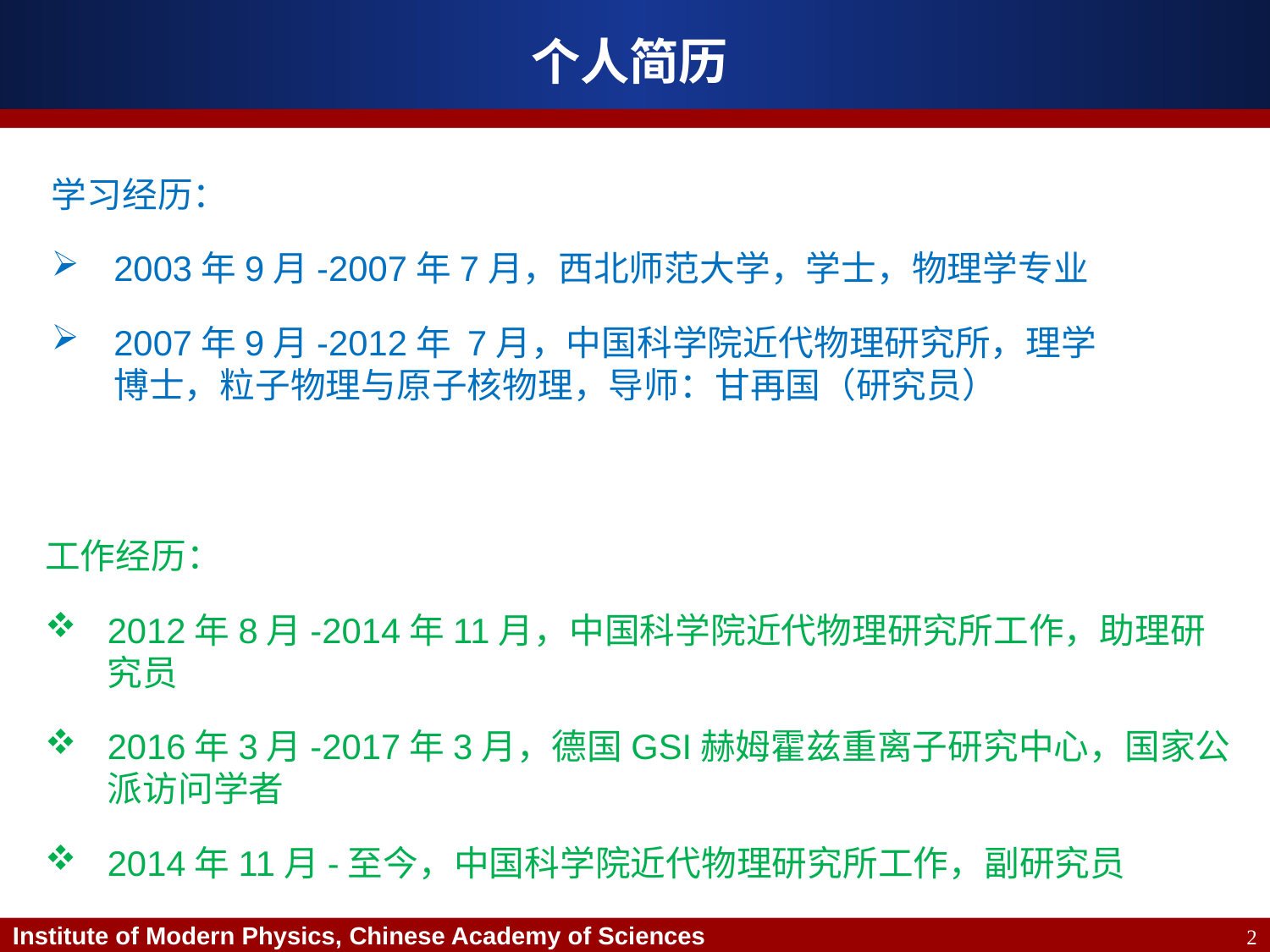

# 个人简历
学习经历：
2003年9月-2007年7月，西北师范大学，学士，物理学专业
2007年9月-2012年 7月，中国科学院近代物理研究所，理学博士，粒子物理与原子核物理，导师：甘再国（研究员）
工作经历：
2012年8月-2014年11月，中国科学院近代物理研究所工作，助理研究员
2016年3月-2017年3月，德国GSI赫姆霍兹重离子研究中心，国家公派访问学者
2014年11月-至今，中国科学院近代物理研究所工作，副研究员
2